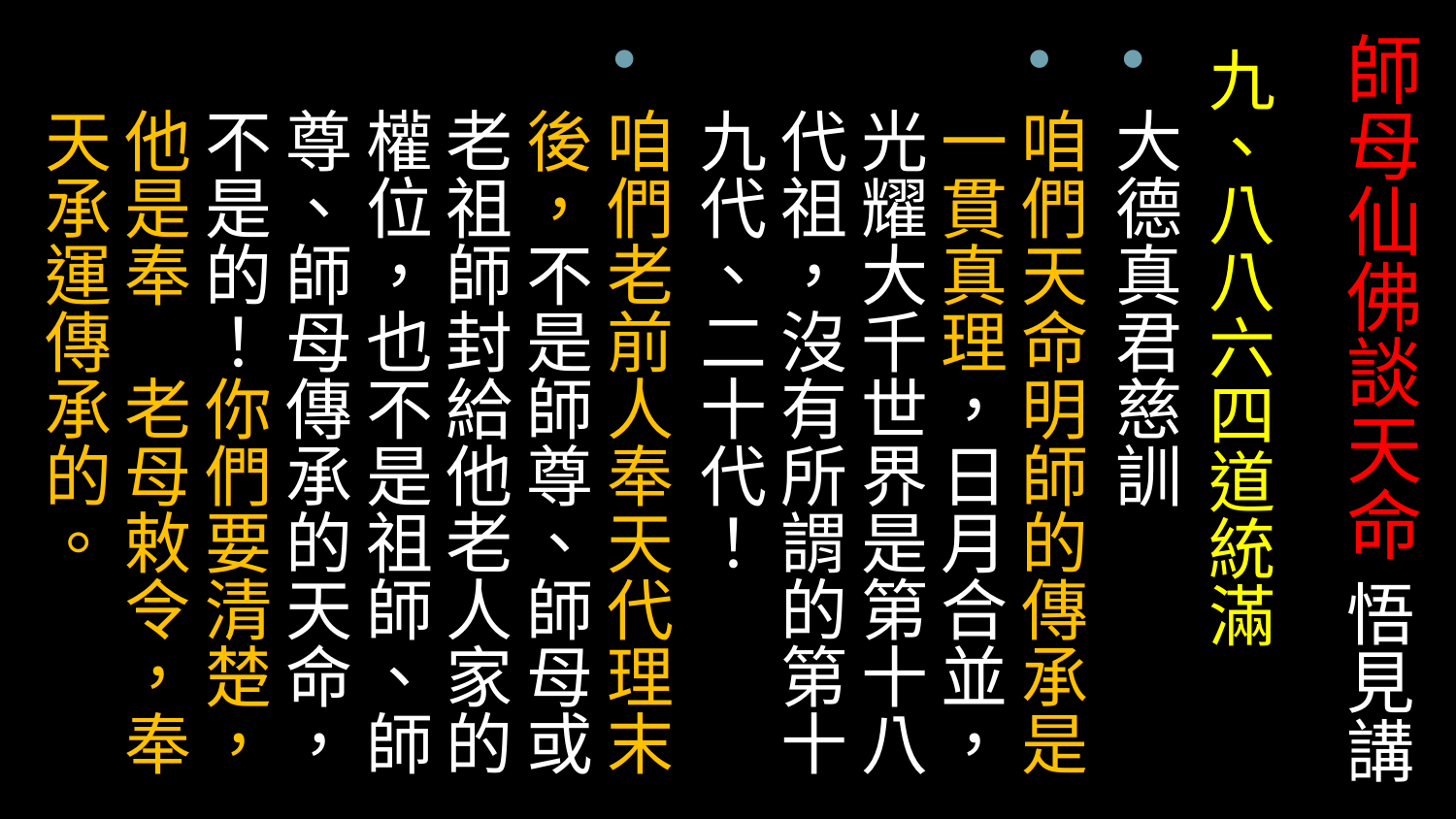

# 師母仙佛談天命 悟見講
九、八八六四道統滿
大德真君慈訓
咱們天命明師的傳承是一貫真理，日月合並，光耀大千世界是第十八代祖，沒有所謂的第十九代、二十代！
咱們老前人奉天代理末後，不是師尊、師母或老祖師封給他老人家的權位，也不是祖師、師尊、師母傳承的天命，不是的！你們要清楚，他是奉　老母敕令，奉天承運傳承的。